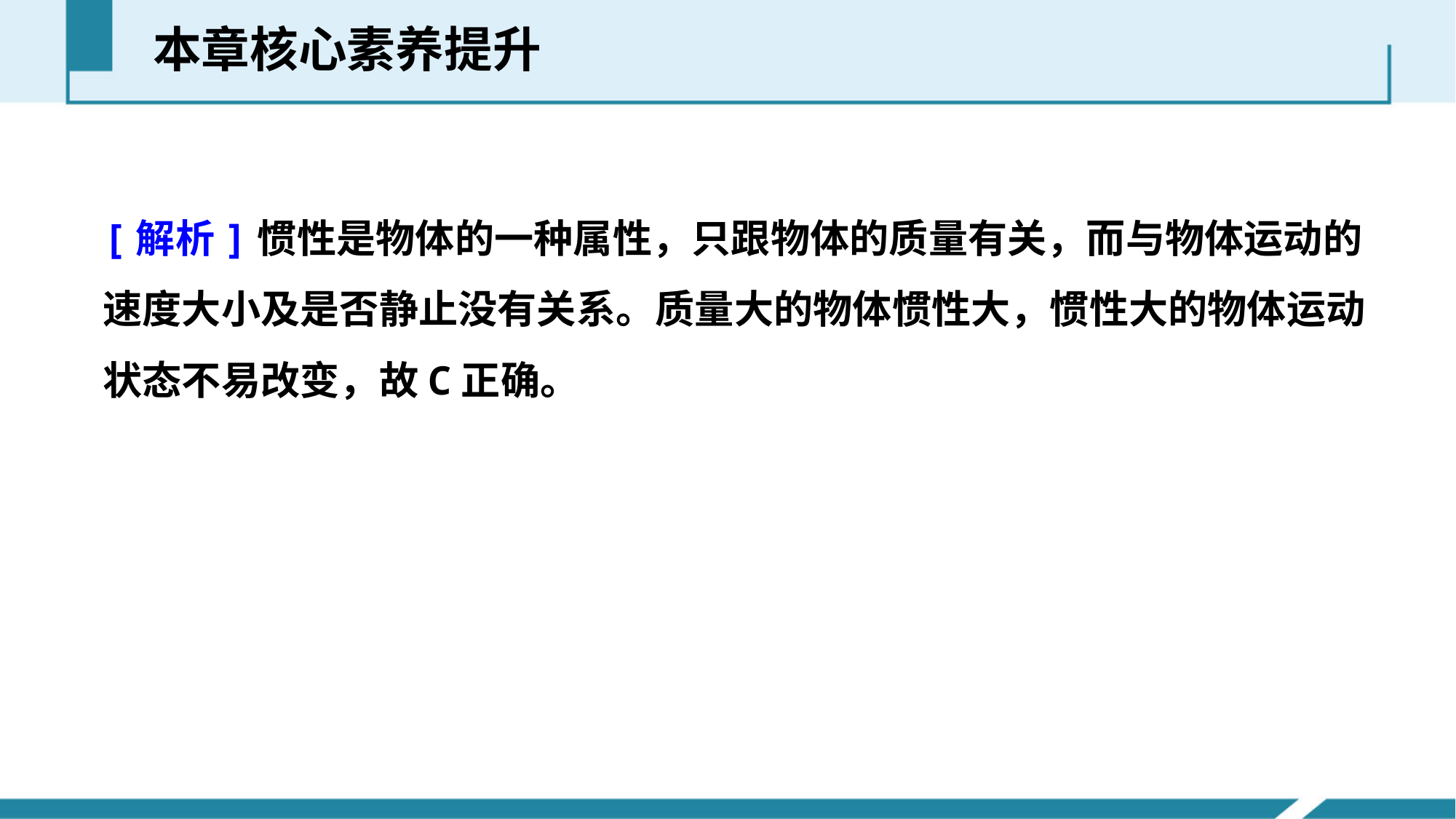

本章核心素养提升
[解析]惯性是物体的一种属性，只跟物体的质量有关，而与物体运动的速度大小及是否静止没有关系。质量大的物体惯性大，惯性大的物体运动状态不易改变，故C正确。